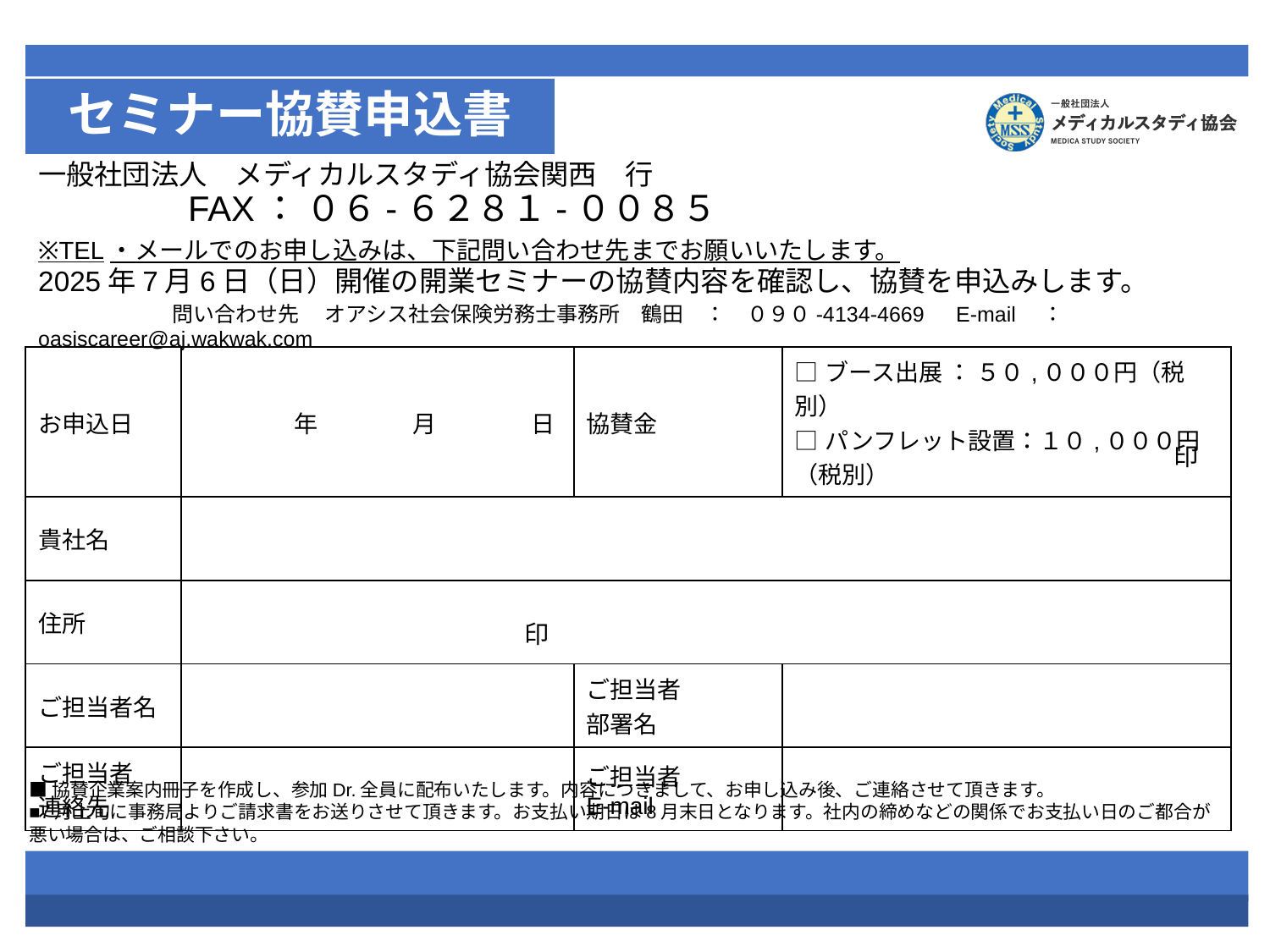

セミナー協賛申込書
一般社団法人　メディカルスタディ協会関西　行
　　　　FAX： ０６-６２８１-００８５
※TEL・メールでのお申し込みは、下記問い合わせ先までお願いいたします。
2025年7月6日（日）開催の開業セミナーの協賛内容を確認し、協賛を申込みします。
　　　　　　問い合わせ先　 オアシス社会保険労務士事務所　鶴田　：　０９０-4134-4669　E-mail　：　oasiscareer@aj.wakwak.com
| お申込日 | 年　　　　月　　　　日 | 協賛金 | □ブース出展 ： ５０,０００円（税別） □パンフレット設置：１０,０００円（税別） |
| --- | --- | --- | --- |
| 貴社名 |  |  |  |
| 住所 |  |  |  |
| ご担当者名 |  | ご担当者 部署名 |  |
| ご担当者 連絡先 |  | ご担当者 E-mail |  |
印
印
■協賛企業案内冊子を作成し、参加Dr.全員に配布いたします。内容につきまして、お申し込み後、ご連絡させて頂きます。
■7月上旬に事務局よりご請求書をお送りさせて頂きます。お支払い期日は8月末日となります。社内の締めなどの関係でお支払い日のご都合が悪い場合は、ご相談下さい。